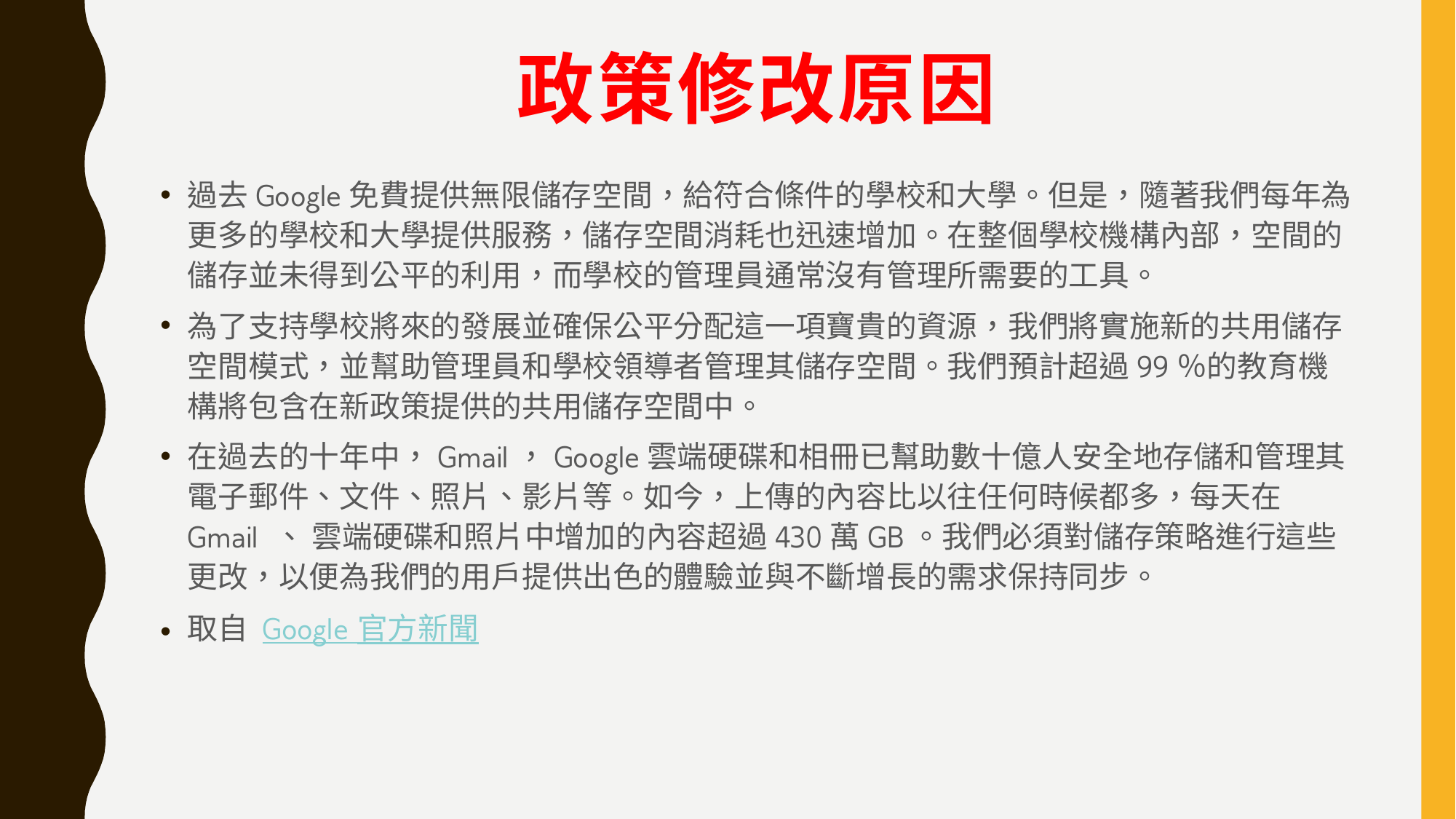

# 政策修改原因
過去Google免費提供無限儲存空間，給符合條件的學校和大學。但是，隨著我們每年為更多的學校和大學提供服務，儲存空間消耗也迅速增加。在整個學校機構內部，空間的儲存並未得到公平的利用，而學校的管理員通常沒有管理所需要的工具。
為了支持學校將來的發展並確保公平分配這一項寶貴的資源，我們將實施新的共用儲存空間模式，並幫助管理員和學校領導者管理其儲存空間。我們預計超過99％的教育機構將包含在新政策提供的共用儲存空間中。
在過去的十年中，Gmail，Google雲端硬碟和相冊已幫助數十億人安全地存儲和管理其電子郵件、文件、照片、影片等。如今，上傳的內容比以往任何時候都多，每天在Gmail 、 雲端硬碟和照片中增加的內容超過430萬GB。我們必須對儲存策略進行這些更改，以便為我們的用戶提供出色的體驗並與不斷增長的需求保持同步。
取自 Google 官方新聞